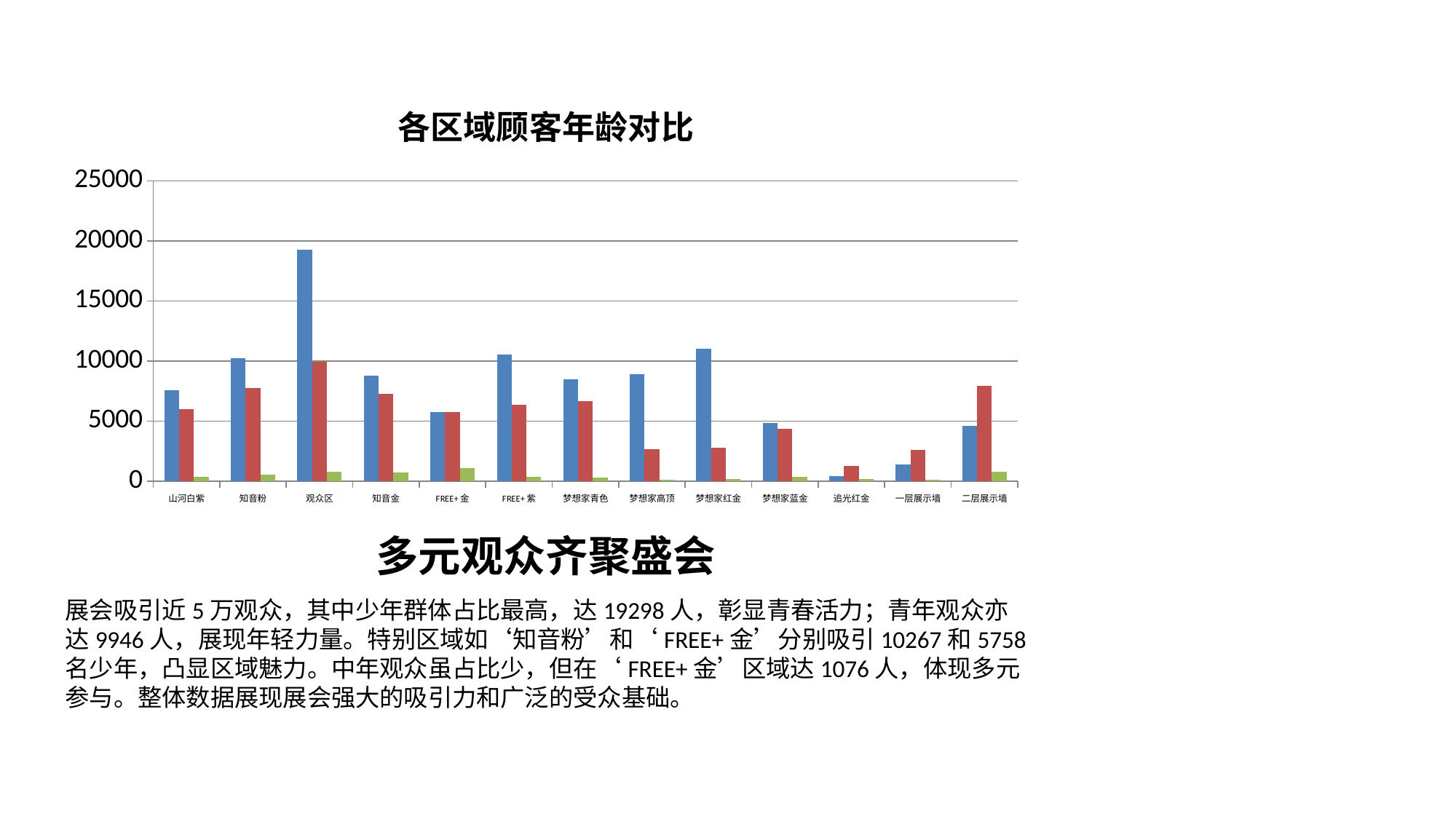

### Chart: 各区域顾客年龄对比

| Category | 少年 | 青年 | 中年 |
|---|---|---|---|
| 山河白紫 | 7579.0 | 5989.0 | 369.0 |
| 知音粉 | 10267.0 | 7749.0 | 538.0 |
| 观众区 | 19298.0 | 9946.0 | 777.0 |
| 知音金 | 8775.0 | 7264.0 | 741.0 |
| FREE+金 | 5758.0 | 5739.0 | 1076.0 |
| FREE+紫 | 10552.0 | 6363.0 | 366.0 |
| 梦想家青色 | 8477.0 | 6679.0 | 277.0 |
| 梦想家高顶 | 8876.0 | 2683.0 | 92.0 |
| 梦想家红金 | 11030.0 | 2760.0 | 197.0 |
| 梦想家蓝金 | 4868.0 | 4355.0 | 374.0 |
| 追光红金 | 426.0 | 1257.0 | 184.0 |
| 一层展示墙 | 1397.0 | 2620.0 | 143.0 |
| 二层展示墙 | 4601.0 | 7918.0 | 767.0 |
多元观众齐聚盛会
展会吸引近5万观众，其中少年群体占比最高，达19298人，彰显青春活力；青年观众亦达9946人，展现年轻力量。特别区域如‘知音粉’和‘FREE+金’分别吸引10267和5758名少年，凸显区域魅力。中年观众虽占比少，但在‘FREE+金’区域达1076人，体现多元参与。整体数据展现展会强大的吸引力和广泛的受众基础。